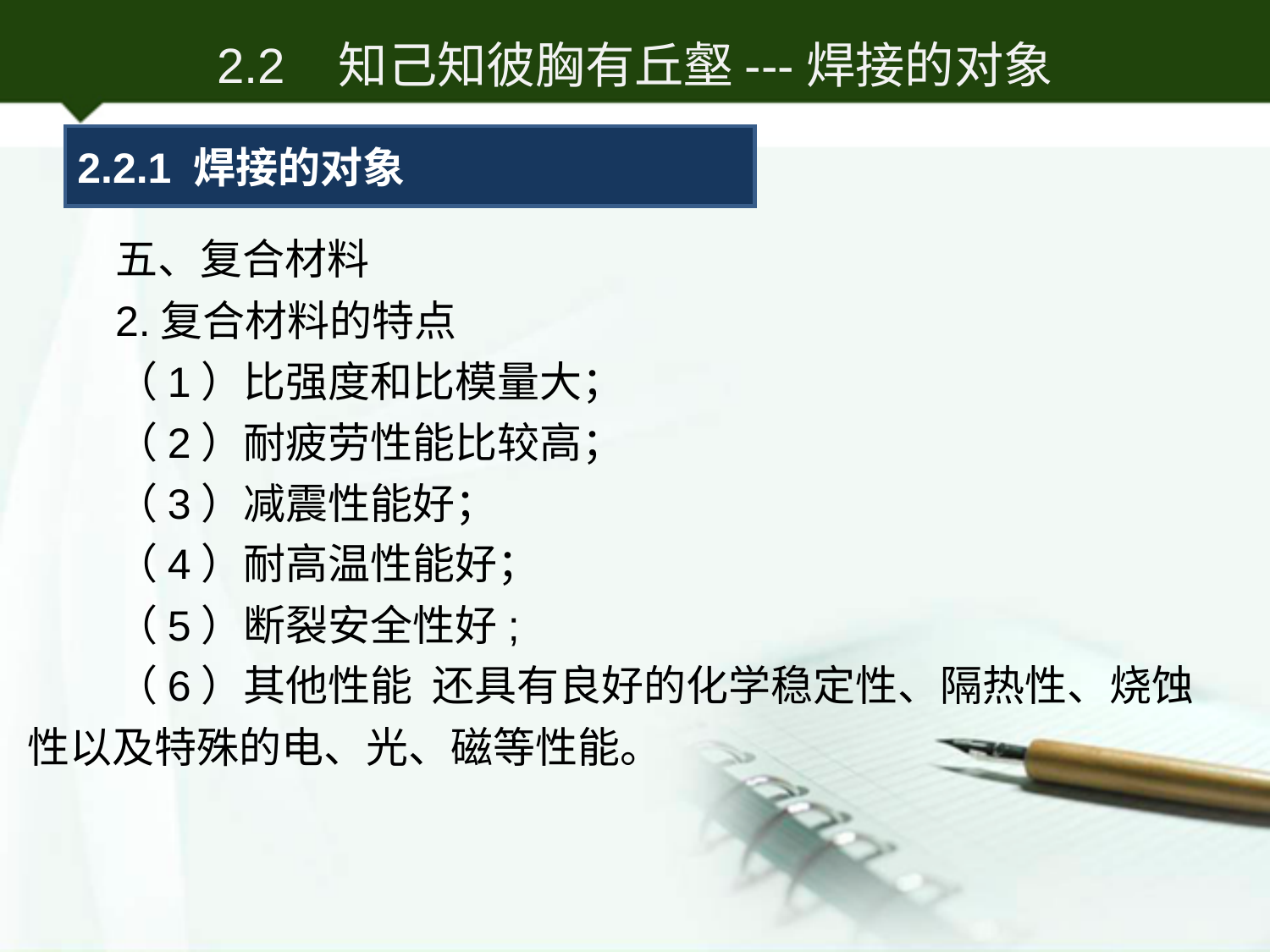

2.2   知己知彼胸有丘壑---焊接的对象
2.2.1 焊接的对象
五、复合材料
2.复合材料的特点
（1）比强度和比模量大；
（2）耐疲劳性能比较高；
（3）减震性能好；
（4）耐高温性能好；
（5）断裂安全性好;
（6）其他性能  还具有良好的化学稳定性、隔热性、烧蚀性以及特殊的电、光、磁等性能。